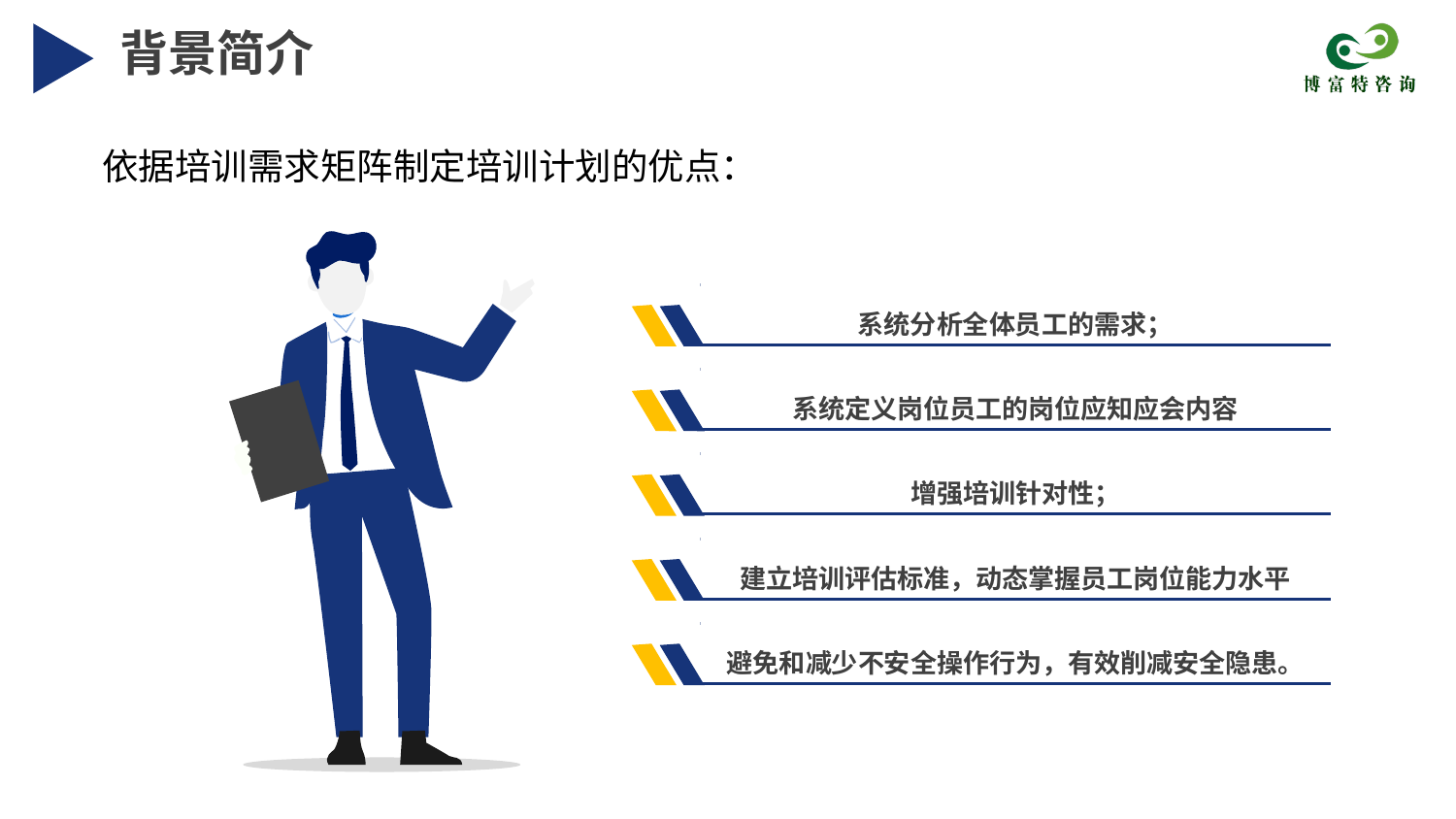

背景简介
依据培训需求矩阵制定培训计划的优点：

系统分析全体员工的需求；

系统定义岗位员工的岗位应知应会内容

增强培训针对性；

建立培训评估标准，动态掌握员工岗位能力水平

避免和减少不安全操作行为，有效削减安全隐患。